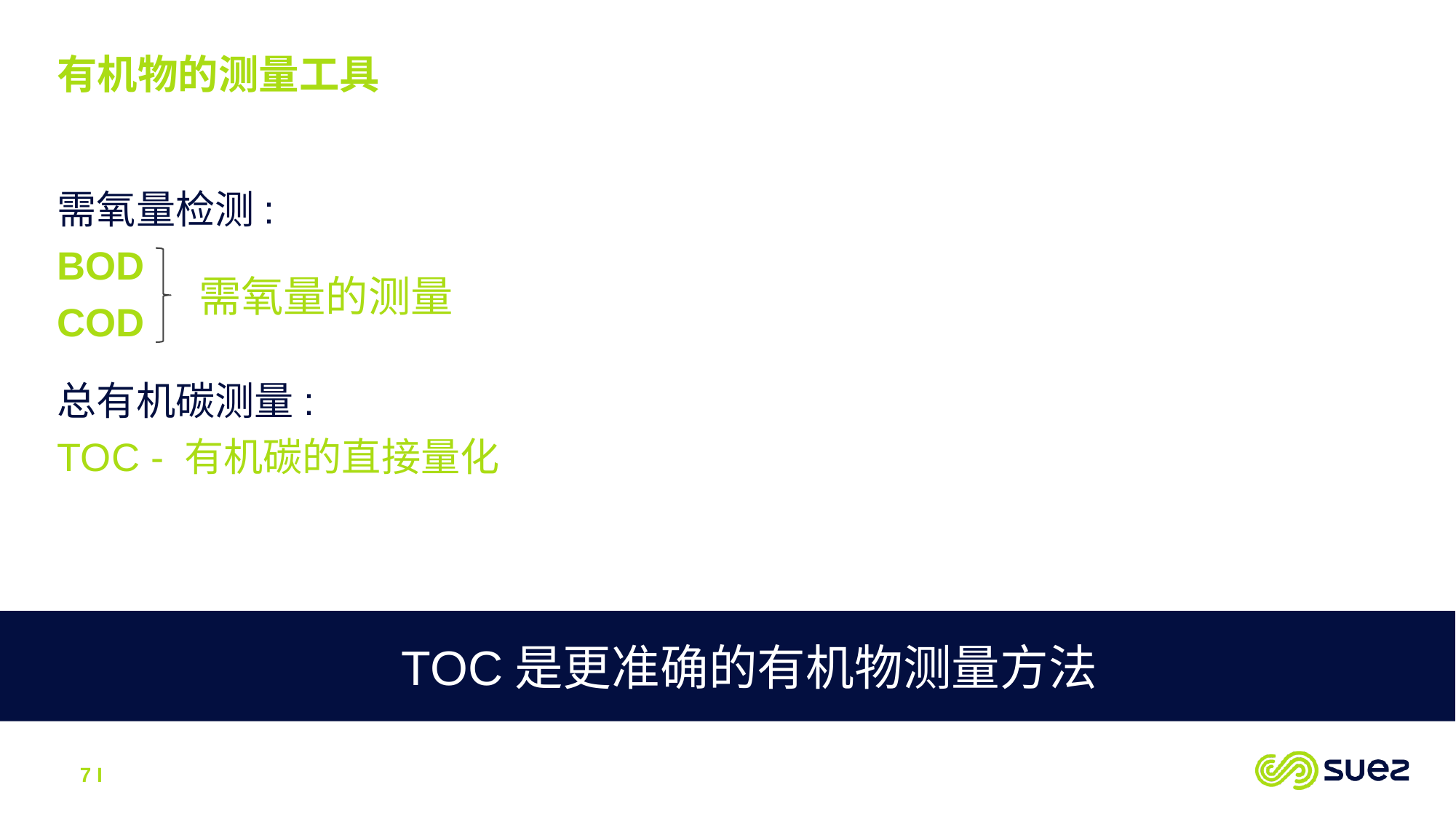

有机物的测量工具

需氧量检测:
BOD
COD

总有机碳测量:
TOC - 有机碳的直接量化

需氧量的测量
TOC是更准确的有机物测量方法
7 I